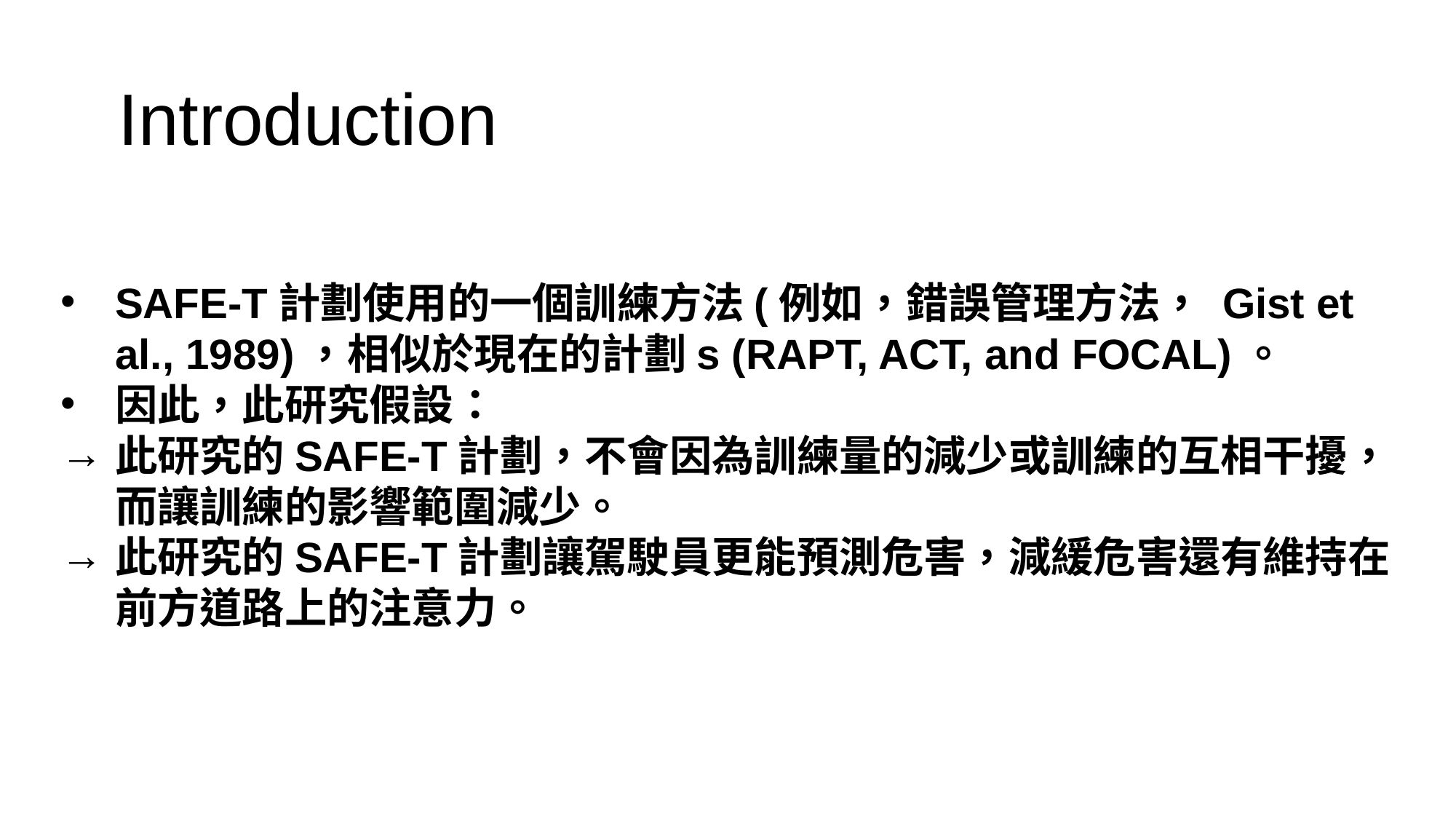

Introduction
SAFE-T計劃使用的一個訓練方法(例如，錯誤管理方法， Gist et al., 1989)，相似於現在的計劃s (RAPT, ACT, and FOCAL)。
因此，此研究假設：
此研究的SAFE-T計劃，不會因為訓練量的減少或訓練的互相干擾，而讓訓練的影響範圍減少。
此研究的SAFE-T計劃讓駕駛員更能預測危害，減緩危害還有維持在前方道路上的注意力。